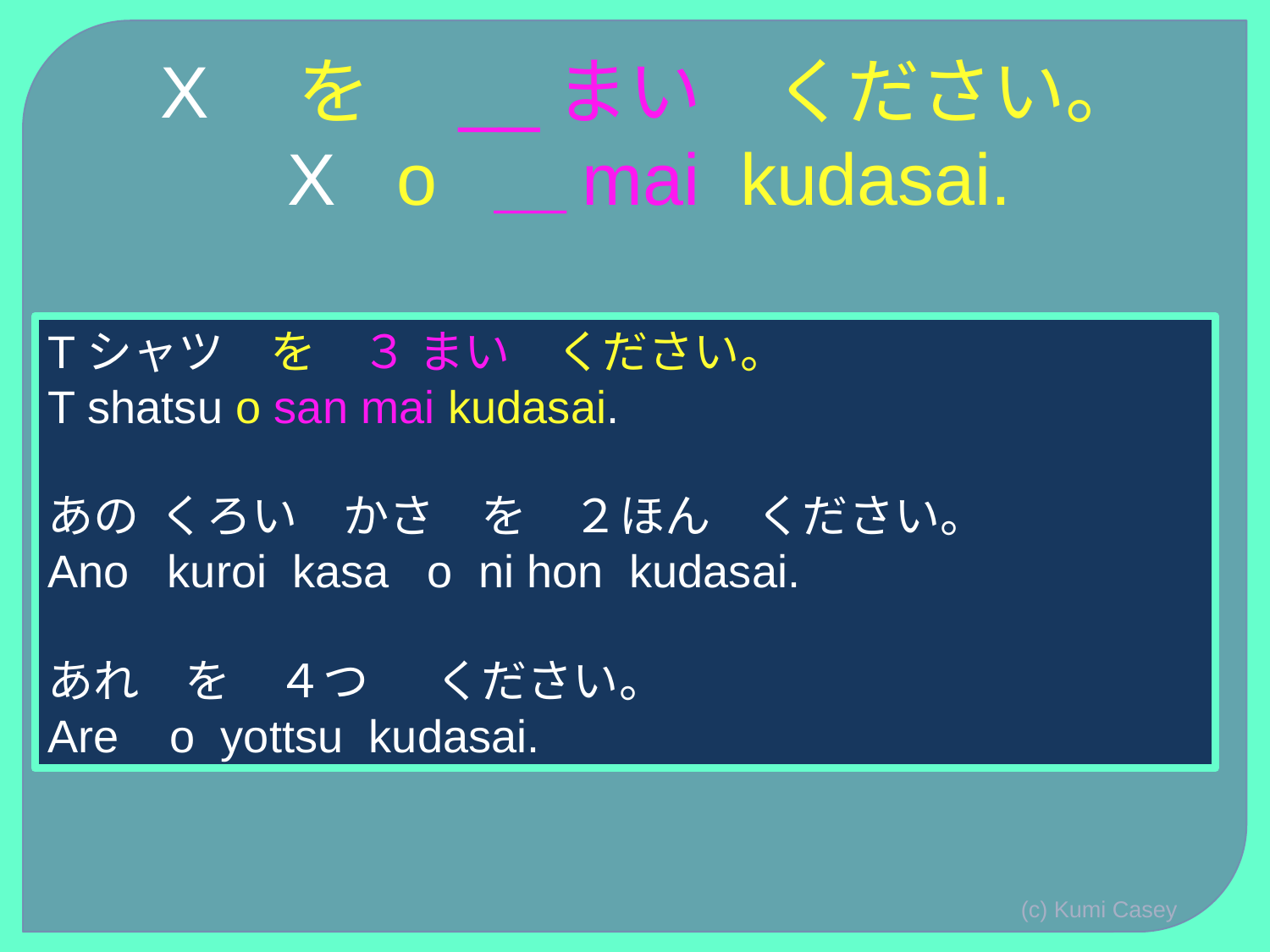

# X　を　__まい　ください。 X   o  ＿mai  kudasai.
Tシャツ　を　３ まい　ください。
T shatsu o san mai kudasai.

あの  くろい　かさ　を　２ほん　ください。
Ano   kuroi  kasa   o  ni hon  kudasai.

あれ　を　４つ　  ください。
Are    o  yottsu  kudasai.
(c) Kumi Casey